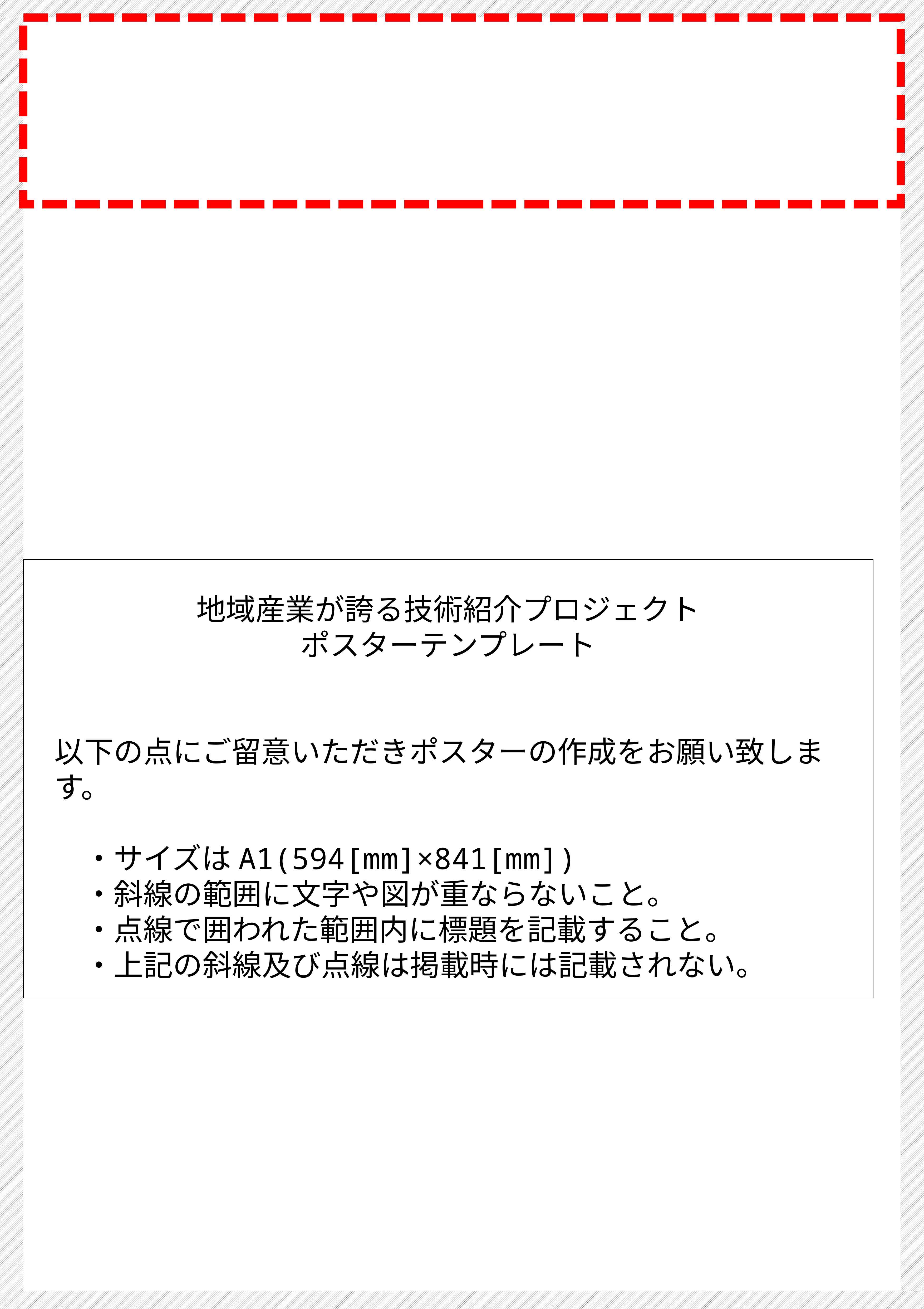

地域産業が誇る技術紹介プロジェクト
ポスターテンプレート

以下の点にご留意いただきポスターの作成をお願い致します。

　・サイズはA1(594[mm]×841[mm])
　・斜線の範囲に文字や図が重ならないこと。
　・点線で囲われた範囲内に標題を記載すること。
　・上記の斜線及び点線は掲載時には記載されない。